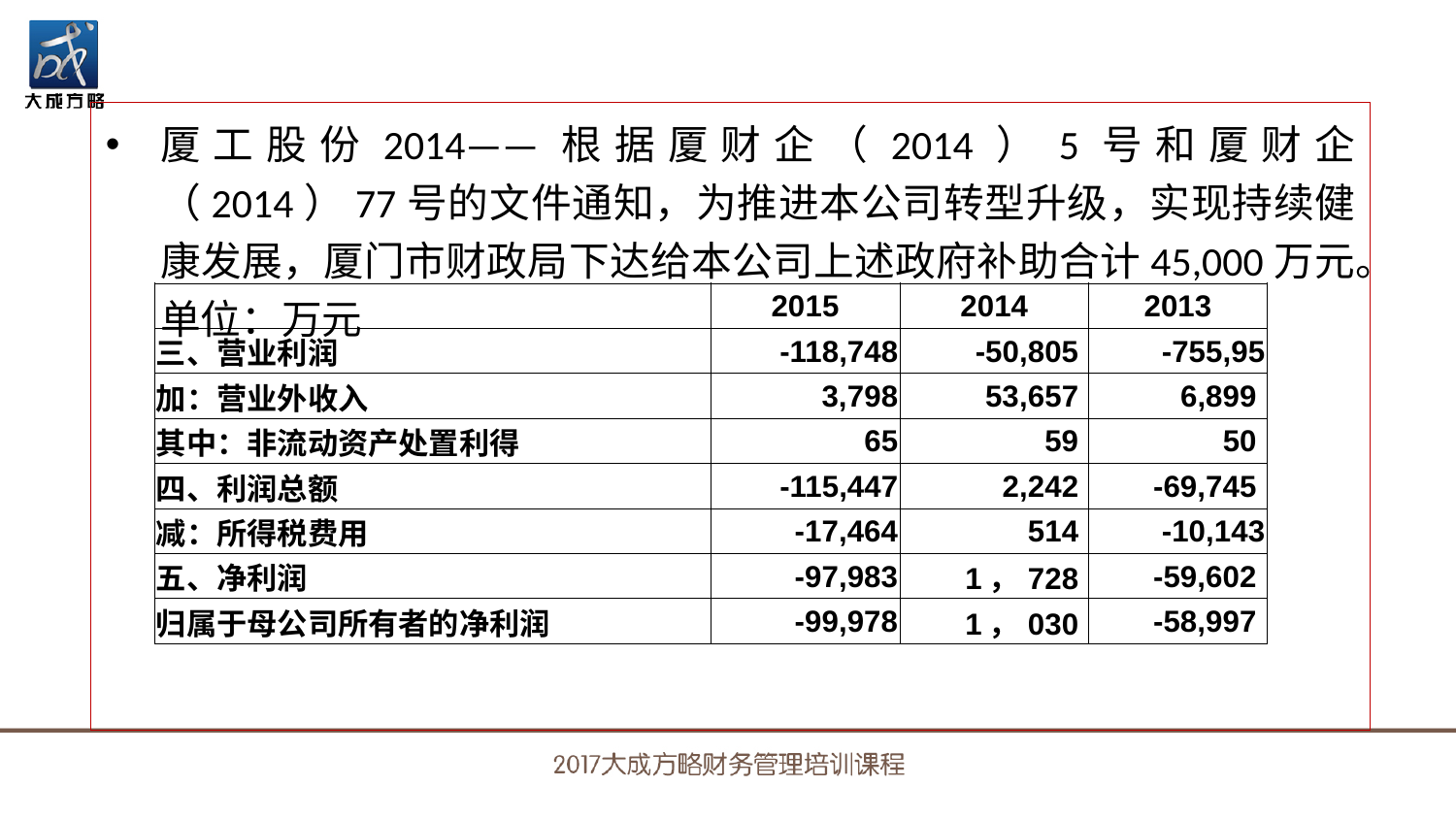

厦工股份2014——根据厦财企（2014）5号和厦财企（2014）77号的文件通知，为推进本公司转型升级，实现持续健康发展，厦门市财政局下达给本公司上述政府补助合计45,000万元。单位：万元

|  | 2015 | 2014 | 2013 |
| --- | --- | --- | --- |
| 三、营业利润 | -118,748 | -50,805 | -755,95 |
| 加：营业外收入 | 3,798 | 53,657 | 6,899 |
| 其中：非流动资产处置利得 | 65 | 59 | 50 |
| 四、利润总额 | -115,447 | 2,242 | -69,745 |
| 减：所得税费用 | -17,464 | 514 | -10,143 |
| 五、净利润 | -97,983 | 1，728 | -59,602 |
| 归属于母公司所有者的净利润 | -99,978 | 1，030 | -58,997 |